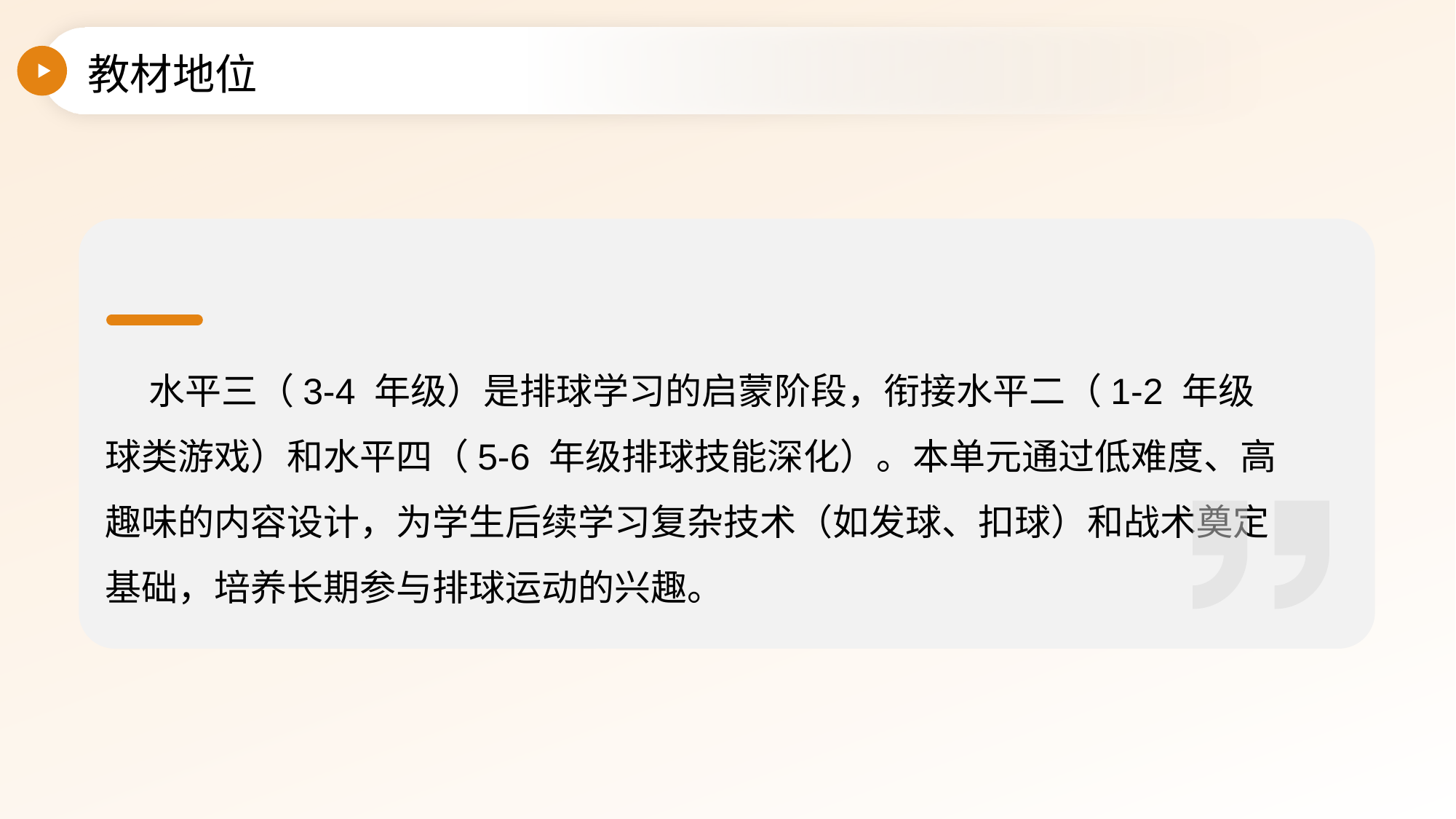

教材地位

     水平三（3-4 年级）是排球学习的启蒙阶段，衔接水平二（1-2 年级球类游戏）和水平四（5-6 年级排球技能深化）。本单元通过低难度、高趣味的内容设计，为学生后续学习复杂技术（如发球、扣球）和战术奠定基础，培养长期参与排球运动的兴趣。